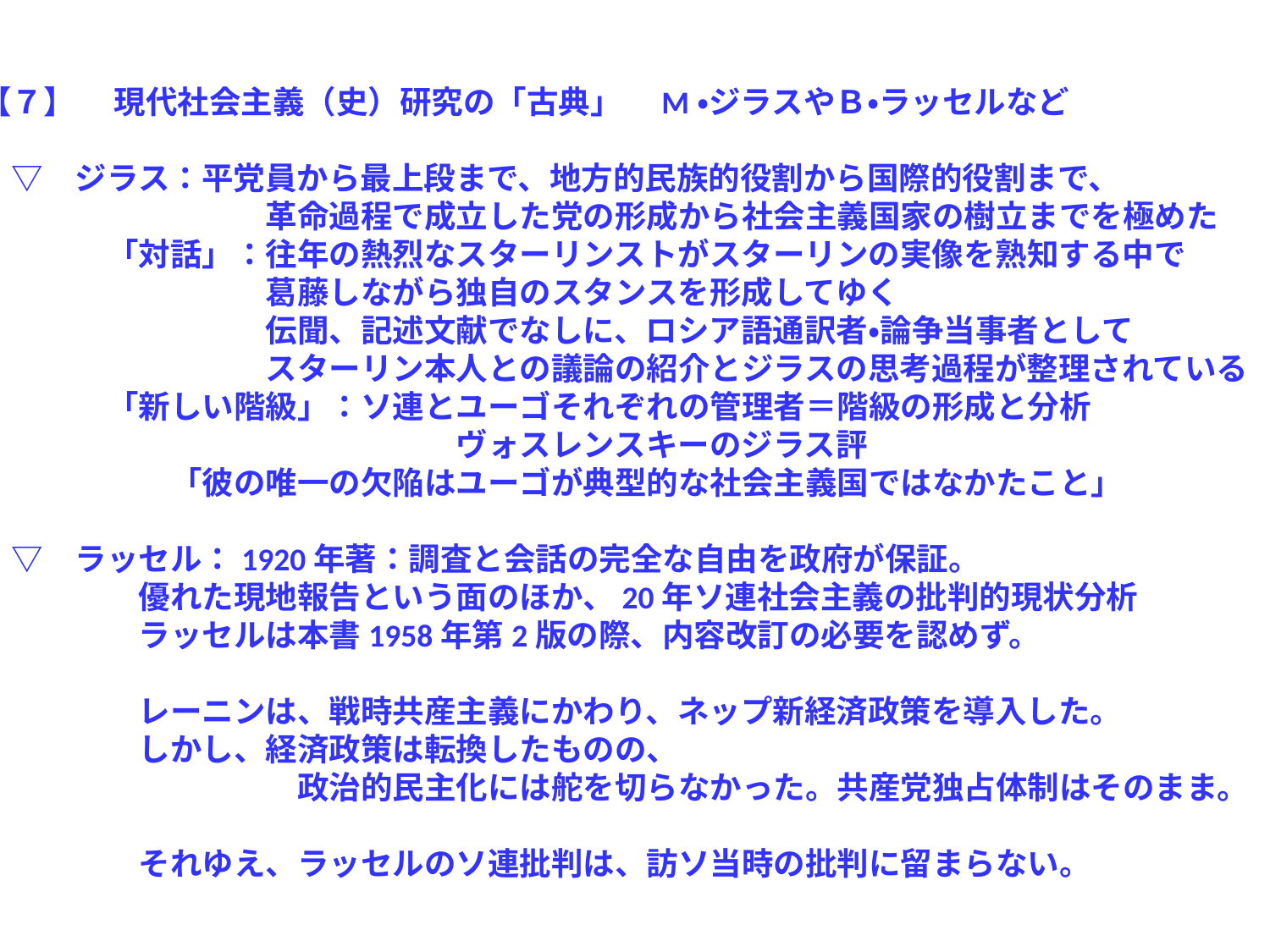

【７】 　現代社会主義（史）研究の「古典」　M・ジラスやＢ・ラッセルなど

　▽　ジラス：平党員から最上段まで、地方的民族的役割から国際的役割まで、
　　　　　　　　　革命過程で成立した党の形成から社会主義国家の樹立までを極めた
　　　　「対話」：往年の熱烈なスターリンストがスターリンの実像を熟知する中で
　　　　　　　　　葛藤しながら独自のスタンスを形成してゆく
　　　　　　　　　伝聞、記述文献でなしに、ロシア語通訳者・論争当事者として
　　　　　　　　　スターリン本人との議論の紹介とジラスの思考過程が整理されている
　　　　「新しい階級」：ソ連とユーゴそれぞれの管理者＝階級の形成と分析
　　　　　　　　　　　　　　　ヴォスレンスキーのジラス評
　　　　　　「彼の唯一の欠陥はユーゴが典型的な社会主義国ではなかたこと」

　▽　ラッセル：1920年著：調査と会話の完全な自由を政府が保証。
　　　　　優れた現地報告という面のほか、20年ソ連社会主義の批判的現状分析
　　　　　ラッセルは本書1958年第2版の際、内容改訂の必要を認めず。

　　　　　レーニンは、戦時共産主義にかわり、ネップ新経済政策を導入した。
　　　　　しかし、経済政策は転換したものの、
　　　　　　　　　　政治的民主化には舵を切らなかった。共産党独占体制はそのまま。

　　　　　それゆえ、ラッセルのソ連批判は、訪ソ当時の批判に留まらない。